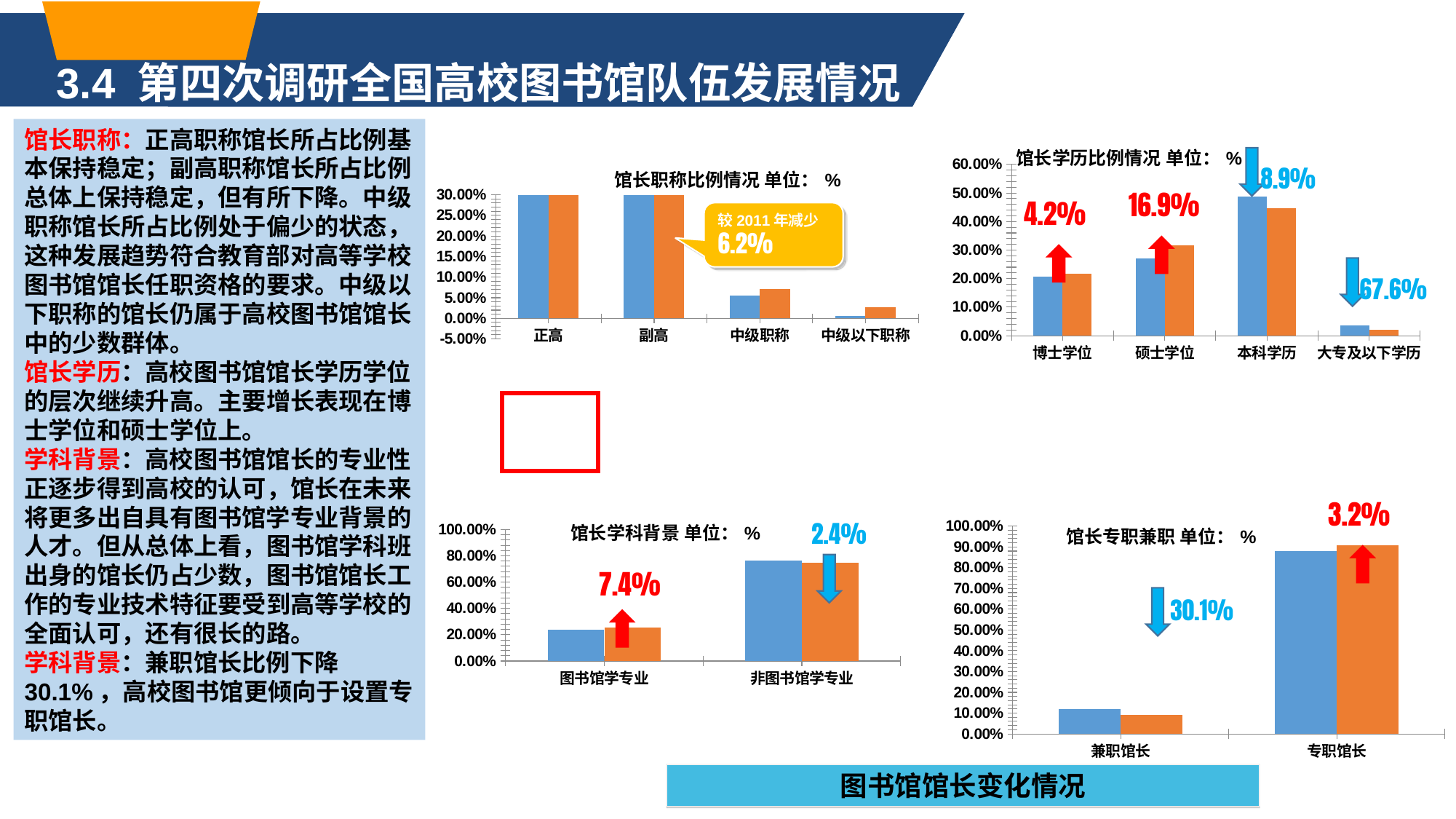

3.4 第四次调研全国高校图书馆队伍发展情况
馆长职称：正高职称馆长所占比例基本保持稳定；副高职称馆长所占比例总体上保持稳定，但有所下降。中级职称馆长所占比例处于偏少的状态，这种发展趋势符合教育部对高等学校图书馆馆长任职资格的要求。中级以下职称的馆长仍属于高校图书馆馆长中的少数群体。
馆长学历：高校图书馆馆长学历学位的层次继续升高。主要增长表现在博士学位和硕士学位上。
学科背景：高校图书馆馆长的专业性正逐步得到高校的认可，馆长在未来将更多出自具有图书馆学专业背景的人才。但从总体上看，图书馆学科班出身的馆长仍占少数，图书馆馆长工作的专业技术特征要受到高等学校的全面认可，还有很长的路。
学科背景：兼职馆长比例下降30.1%，高校图书馆更倾向于设置专职馆长。

### Chart: 馆长学历比例情况 单位：%

| Category | 2011年 | 2015年 |
|---|---|---|
| 博士学位 | 0.2074000000000001 | 0.2160000000000001 |
| 硕士学位 | 0.2704000000000001 | 0.3160000000000002 |
| 本科学历 | 0.48700000000000027 | 0.447 |
| 大专及以下学历 | 0.0352 | 0.02100000000000001 |

### Chart: 馆长职称比例情况 单位：%

| Category | 2011年 | 2015年 |
|---|---|---|
| 正高 | 0.5701 | 0.565 |
| 副高 | 0.3589000000000002 | 0.33800000000000036 |
| 中级职称 | 0.0561 | 0.071 |
| 中级以下职称 | 0.005000000000000004 | 0.027000000000000017 |
较2011年减少
6.2%

8.9%
16.9%
4.2%

67.6%

### Chart: 馆长学科背景 单位：%

| Category | 2011年 | 2015年 |
|---|---|---|
| 图书馆学专业 | 0.2374000000000001 | 0.255 |
| 非图书馆学专业 | 0.7626 | 0.7450000000000004 |

### Chart: 馆长专职兼职 单位：%

| Category | 2011年 | 2015年 |
|---|---|---|
| 兼职馆长 | 0.12100000000000002 | 0.09300000000000008 |
| 专职馆长 | 0.8790000000000004 | 0.907 |
3.2%
2.4%

7.4%

30.1%

图书馆馆长变化情况